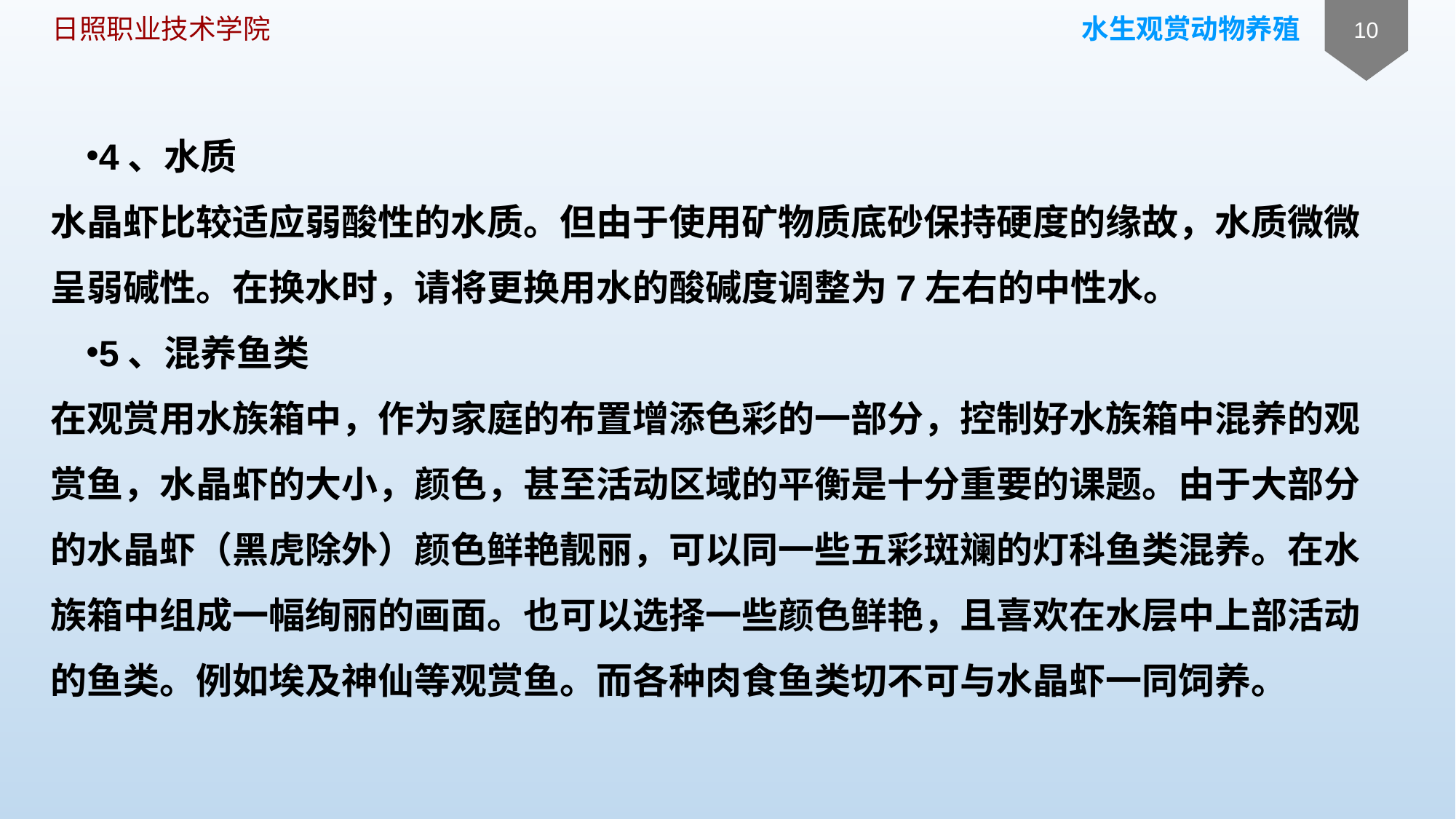

4、水质
水晶虾比较适应弱酸性的水质。但由于使用矿物质底砂保持硬度的缘故，水质微微呈弱碱性。在换水时，请将更换用水的酸碱度调整为7左右的中性水。
5、混养鱼类
在观赏用水族箱中，作为家庭的布置增添色彩的一部分，控制好水族箱中混养的观赏鱼，水晶虾的大小，颜色，甚至活动区域的平衡是十分重要的课题。由于大部分的水晶虾（黑虎除外）颜色鲜艳靓丽，可以同一些五彩斑斓的灯科鱼类混养。在水族箱中组成一幅绚丽的画面。也可以选择一些颜色鲜艳，且喜欢在水层中上部活动的鱼类。例如埃及神仙等观赏鱼。而各种肉食鱼类切不可与水晶虾一同饲养。